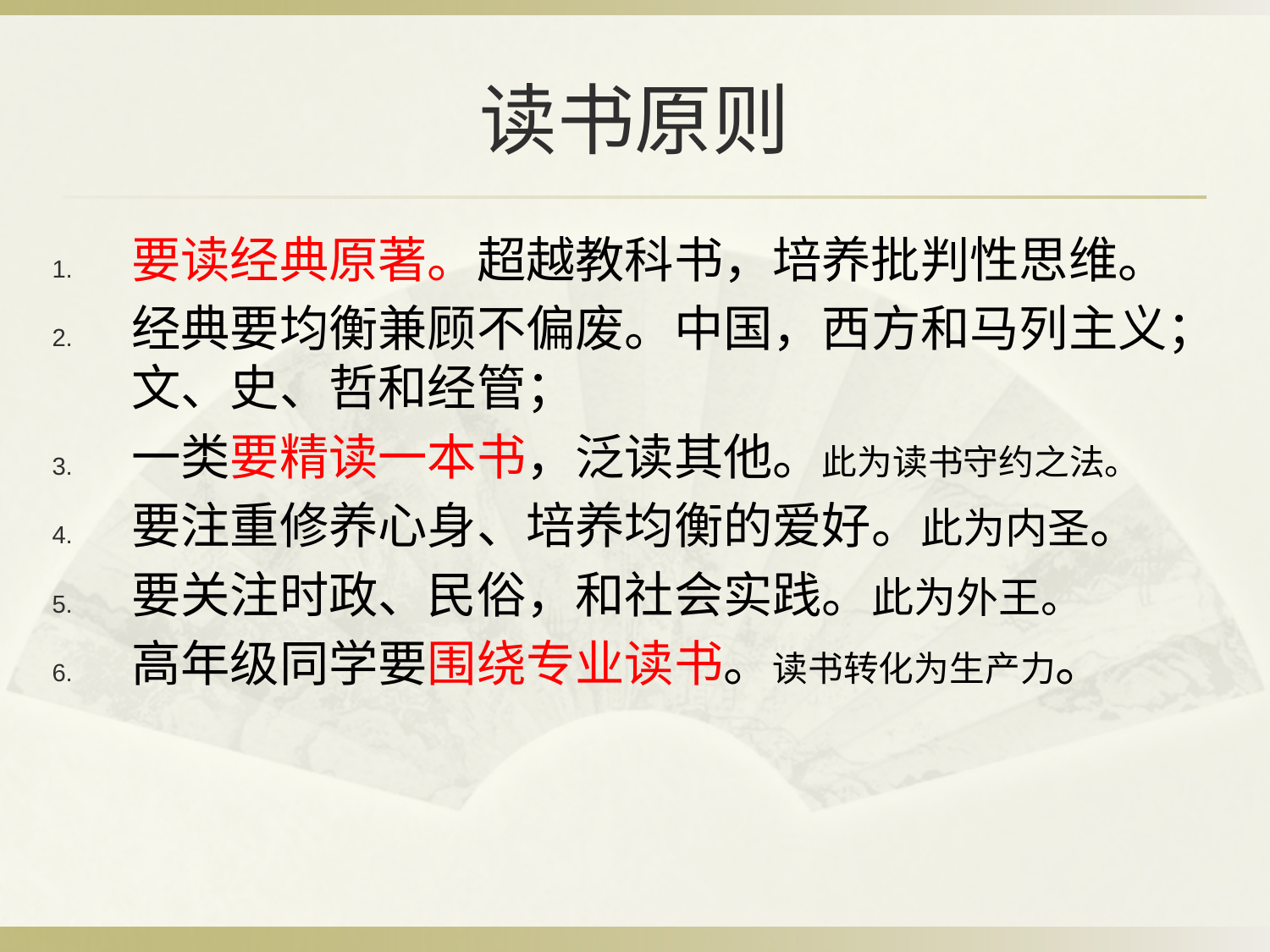

# 读书原则
要读经典原著。超越教科书，培养批判性思维。
经典要均衡兼顾不偏废。中国，西方和马列主义；文、史、哲和经管；
一类要精读一本书，泛读其他。此为读书守约之法。
要注重修养心身、培养均衡的爱好。此为内圣。
要关注时政、民俗，和社会实践。此为外王。
高年级同学要围绕专业读书。读书转化为生产力。